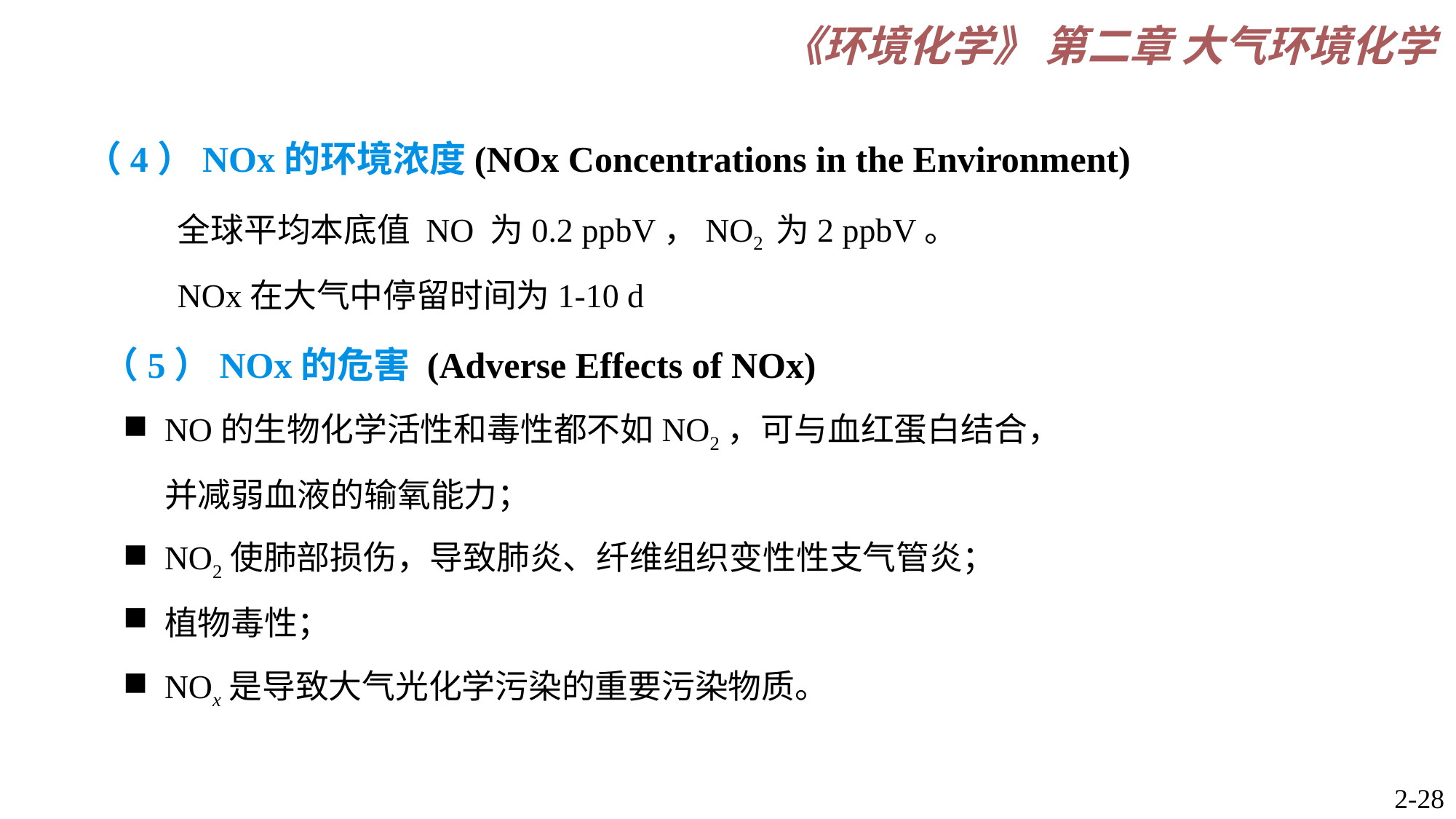

（4）NOx的环境浓度(NOx Concentrations in the Environment)
全球平均本底值 NO 为0.2 ppbV，NO2 为2 ppbV。
NOx在大气中停留时间为1-10 d
（5）NOx的危害 (Adverse Effects of NOx)
NO的生物化学活性和毒性都不如NO2，可与血红蛋白结合，并减弱血液的输氧能力；
NO2使肺部损伤，导致肺炎、纤维组织变性性支气管炎；
植物毒性；
NOx是导致大气光化学污染的重要污染物质。

2-28